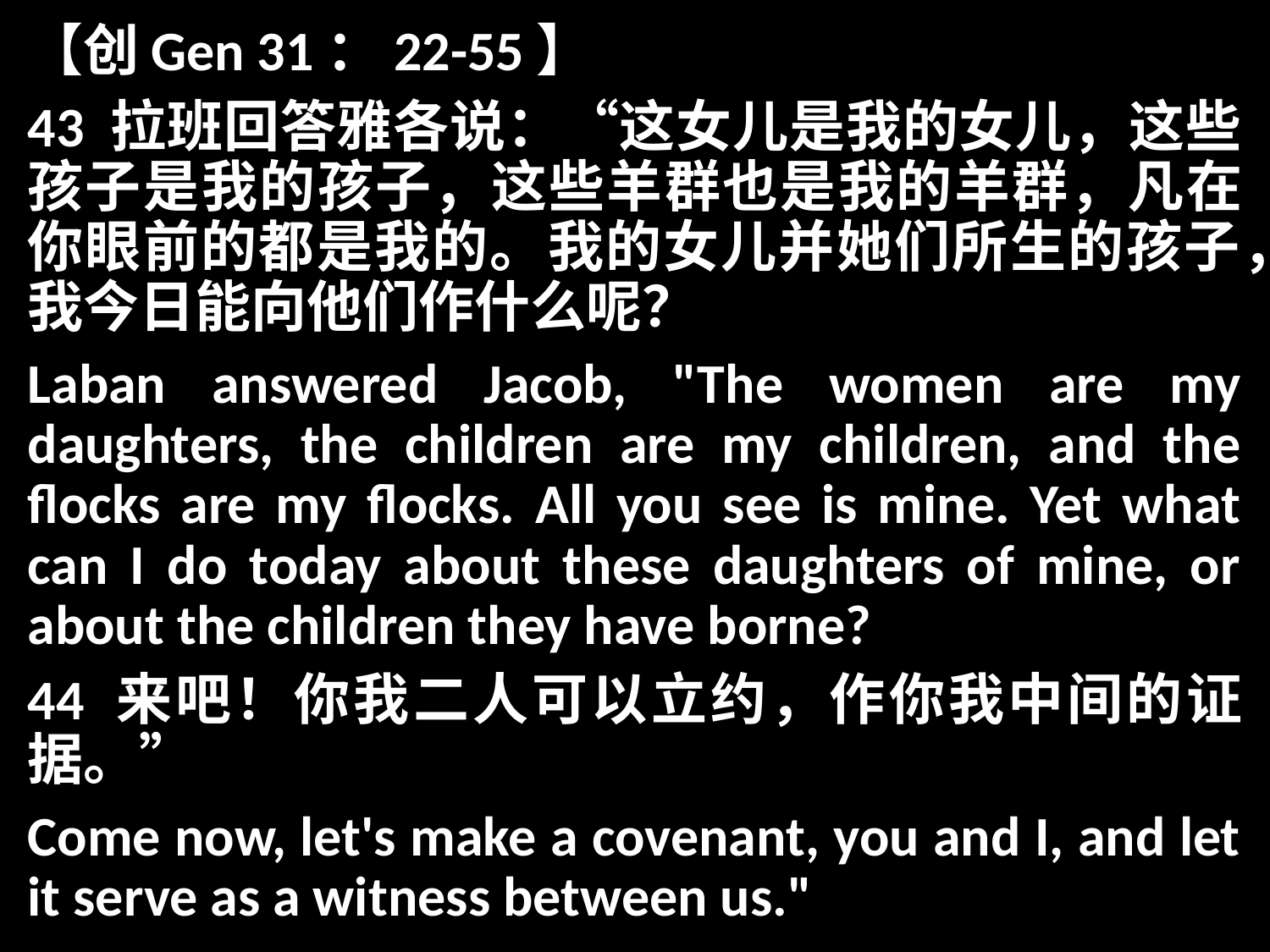

【创Gen 31：22-55】
43 拉班回答雅各说：“这女儿是我的女儿，这些孩子是我的孩子，这些羊群也是我的羊群，凡在你眼前的都是我的。我的女儿并她们所生的孩子，我今日能向他们作什么呢？
Laban answered Jacob, "The women are my daughters, the children are my children, and the flocks are my flocks. All you see is mine. Yet what can I do today about these daughters of mine, or about the children they have borne?
44 来吧！你我二人可以立约，作你我中间的证据。”
Come now, let's make a covenant, you and I, and let it serve as a witness between us."